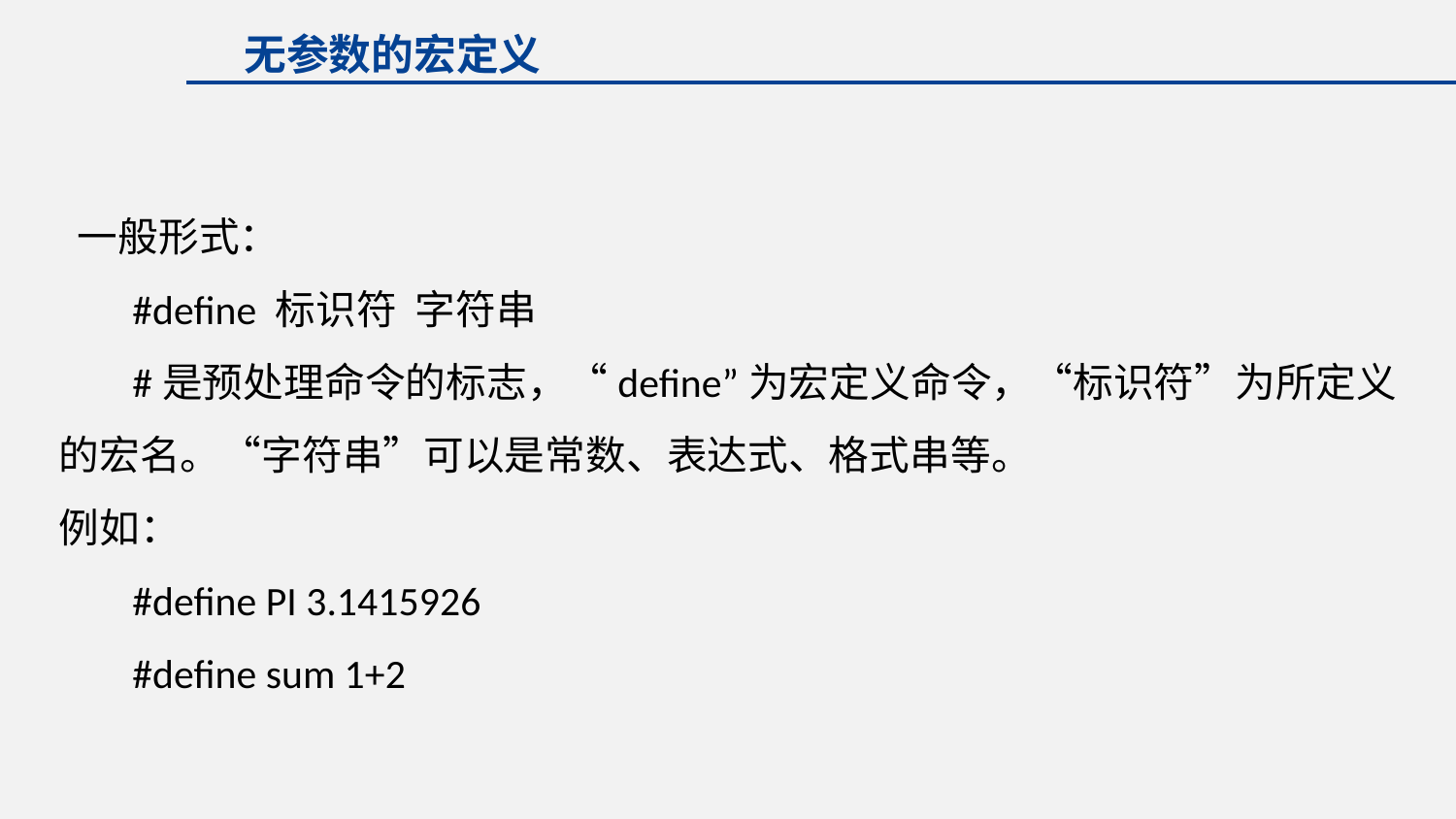

无参数的宏定义
 一般形式：
        #define 标识符  字符串
        #是预处理命令的标志，“define”为宏定义命令，“标识符”为所定义的宏名。“字符串”可以是常数、表达式、格式串等。
例如：
        #define PI 3.1415926
        #define sum 1+2